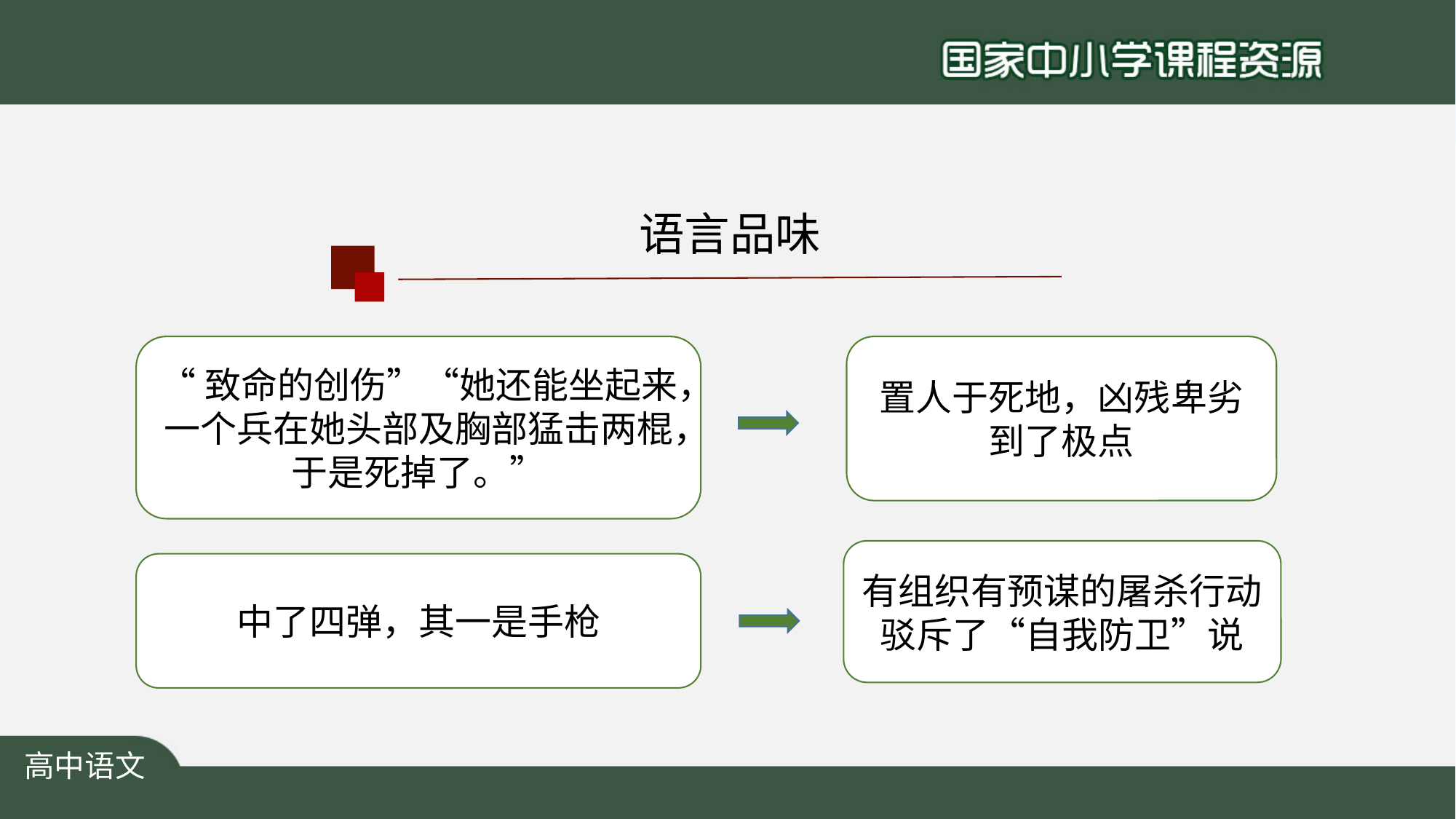

语言品味

“致命的创伤”“她还能坐起来，一个兵在她头部及胸部猛击两棍，于是死掉了。”
置人于死地，凶残卑劣到了极点

有组织有预谋的屠杀行动驳斥了“自我防卫”说
中了四弹，其一是手枪